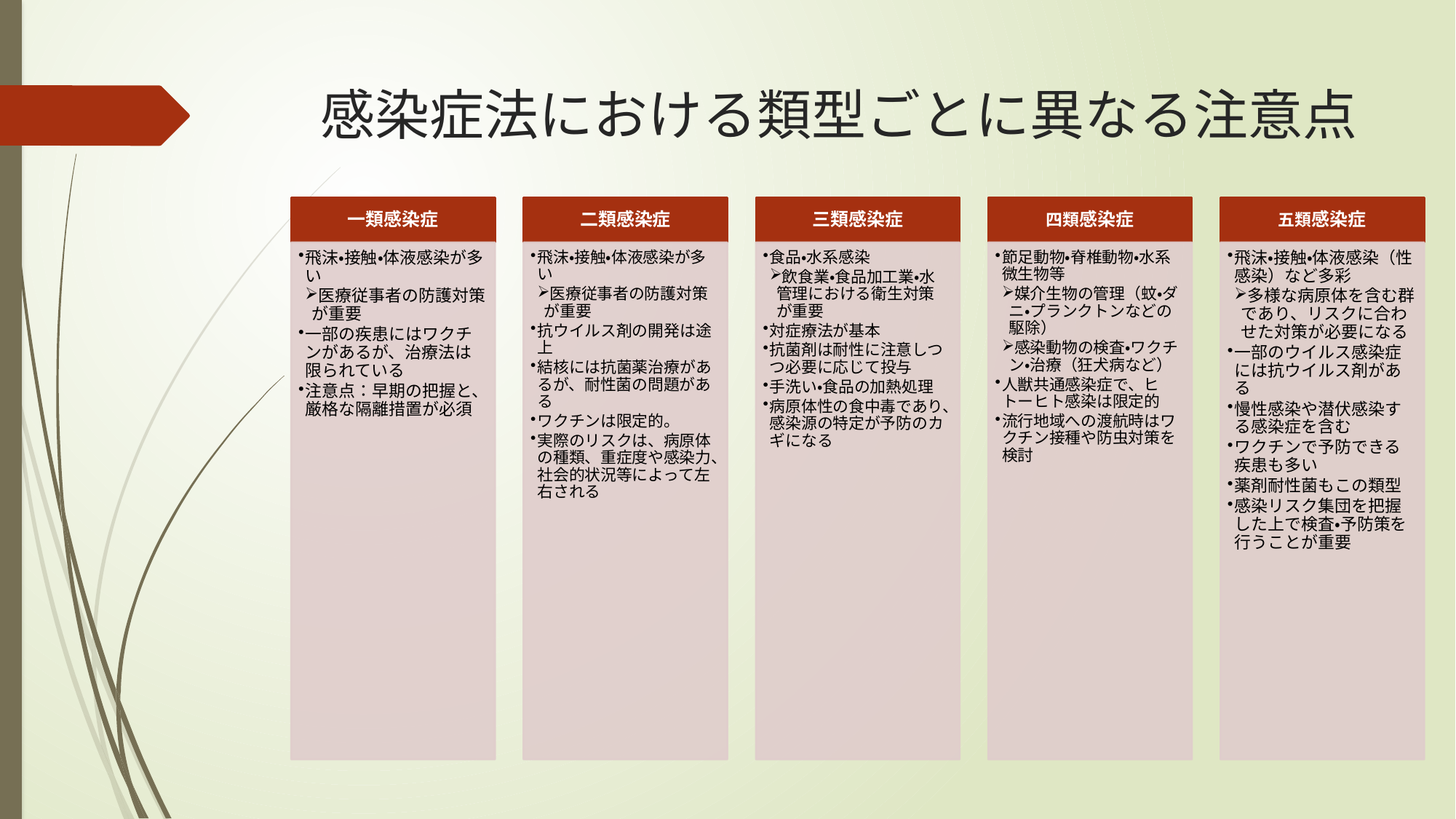

# 感染症法における類型ごとに異なる注意点
一類感染症
飛沫・接触・体液感染が多い
医療従事者の防護対策が重要
一部の疾患にはワクチンがあるが、治療法は限られている
注意点：早期の把握と、厳格な隔離措置が必須
二類感染症
飛沫・接触・体液感染が多い
医療従事者の防護対策が重要
抗ウイルス剤の開発は途上
結核には抗菌薬治療があるが、耐性菌の問題がある
ワクチンは限定的。
実際のリスクは、病原体の種類、重症度や感染力、社会的状況等によって左右される
三類感染症
食品・水系感染
飲食業・食品加工業・水管理における衛生対策が重要
対症療法が基本
抗菌剤は耐性に注意しつつ必要に応じて投与
手洗い・食品の加熱処理
病原体性の食中毒であり、感染源の特定が予防のカギになる
四類感染症
節足動物・脊椎動物・水系微生物等
媒介生物の管理（蚊・ダニ・プランクトンなどの駆除）
感染動物の検査・ワクチン・治療（狂犬病など）
人獣共通感染症で、ヒトーヒト感染は限定的
流行地域への渡航時はワクチン接種や防虫対策を検討
五類感染症
飛沫・接触・体液感染（性感染）など多彩
多様な病原体を含む群であり、リスクに合わせた対策が必要になる
一部のウイルス感染症には抗ウイルス剤がある
慢性感染や潜伏感染する感染症を含む
ワクチンで予防できる疾患も多い
薬剤耐性菌もこの類型
感染リスク集団を把握した上で検査・予防策を行うことが重要